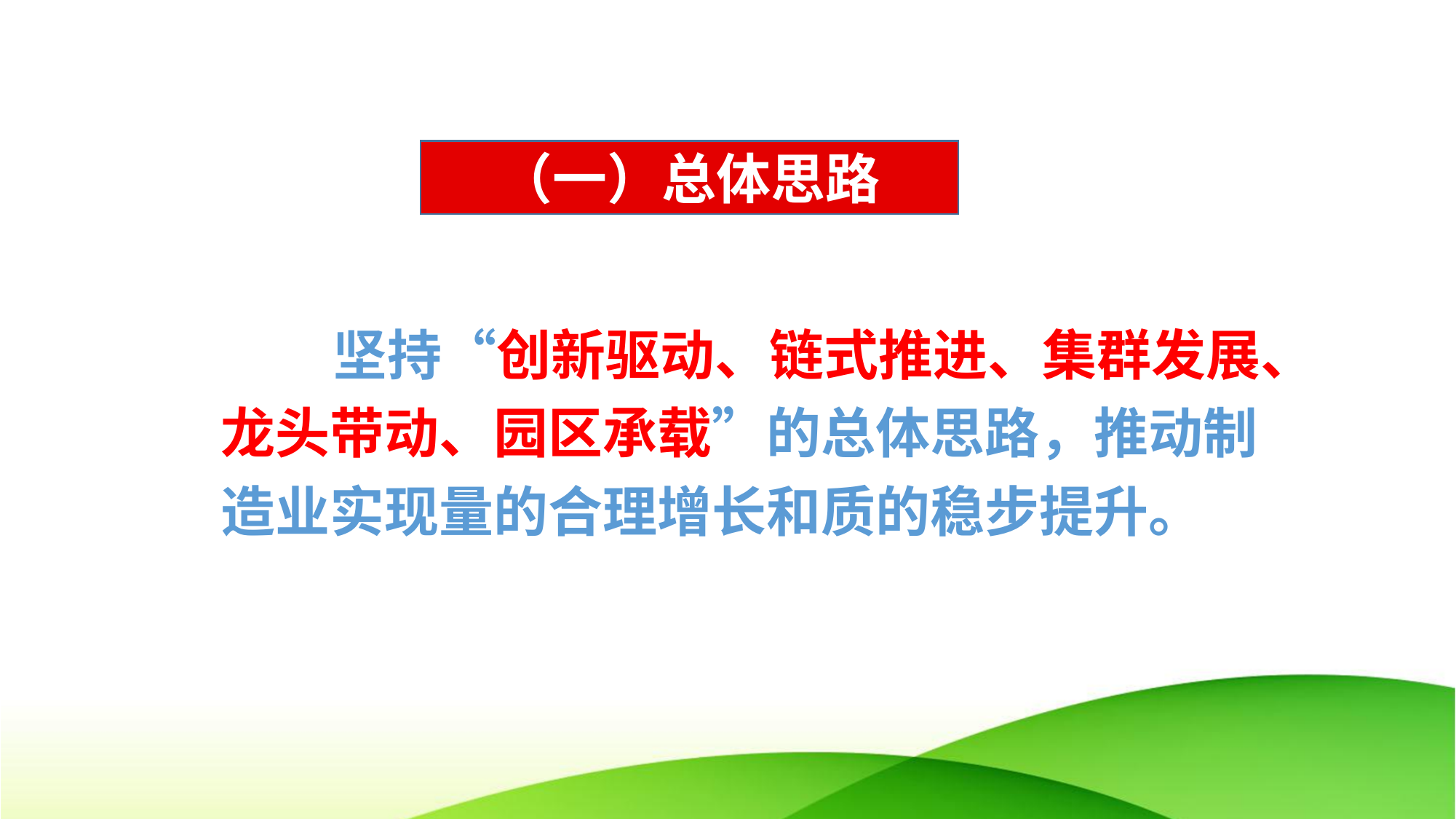

（一）总体思路
        坚持“创新驱动、链式推进、集群发展、龙头带动、园区承载”的总体思路，推动制造业实现量的合理增长和质的稳步提升。